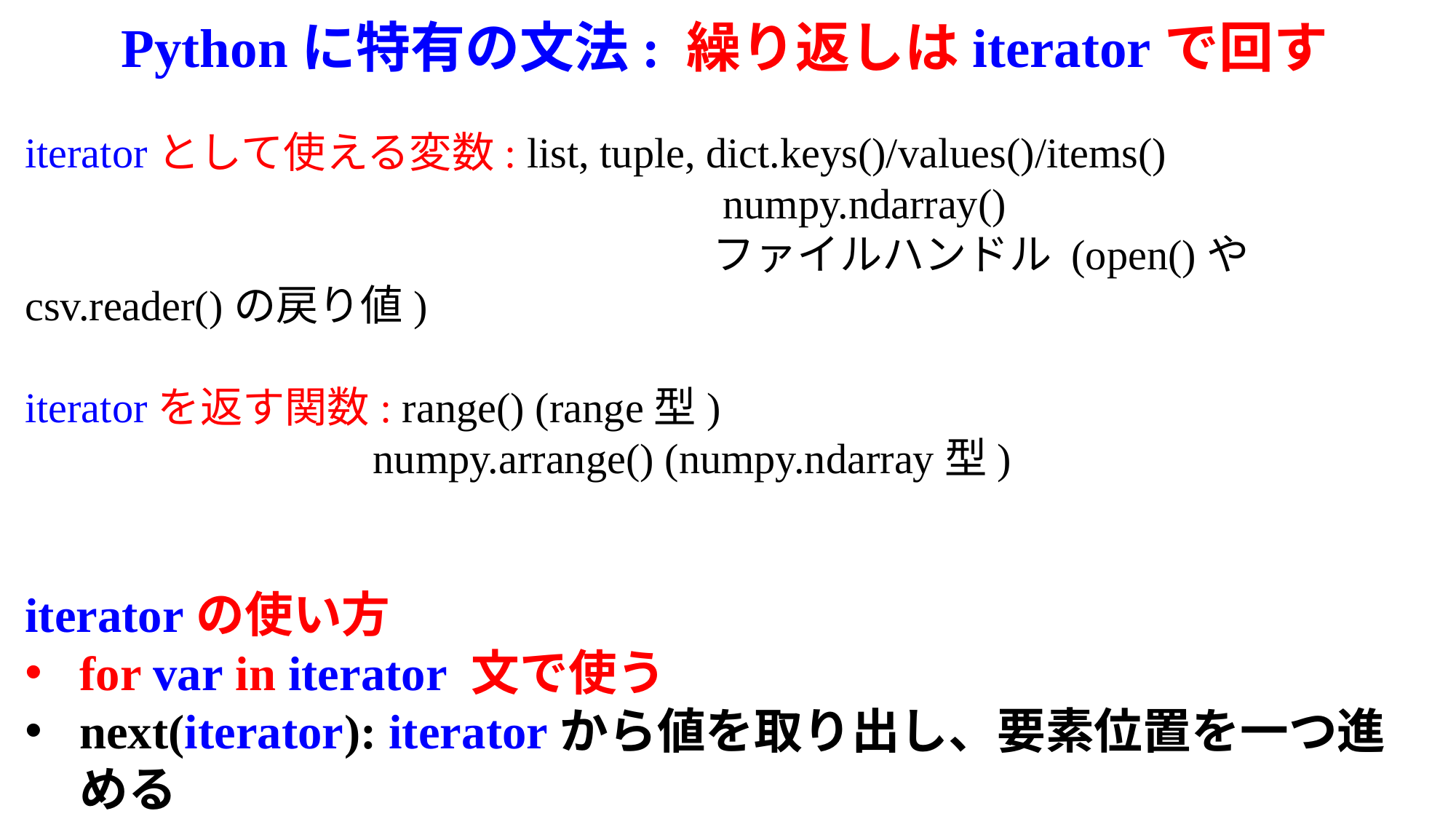

# Pythonに特有の文法: 繰り返しはiteratorで回す
iteratorとして使える変数: list, tuple, dict.keys()/values()/items()
　　　　　　　　　　　　　　　　 numpy.ndarray()
　　　　　　　　　　　　　　　　 ファイルハンドル (open()やcsv.reader()の戻り値)

iteratorを返す関数: range() (range型)
                                 numpy.arrange() (numpy.ndarray型)

iteratorの使い方
for var in iterator 文で使う
next(iterator): iteratorから値を取り出し、要素位置を一つ進める